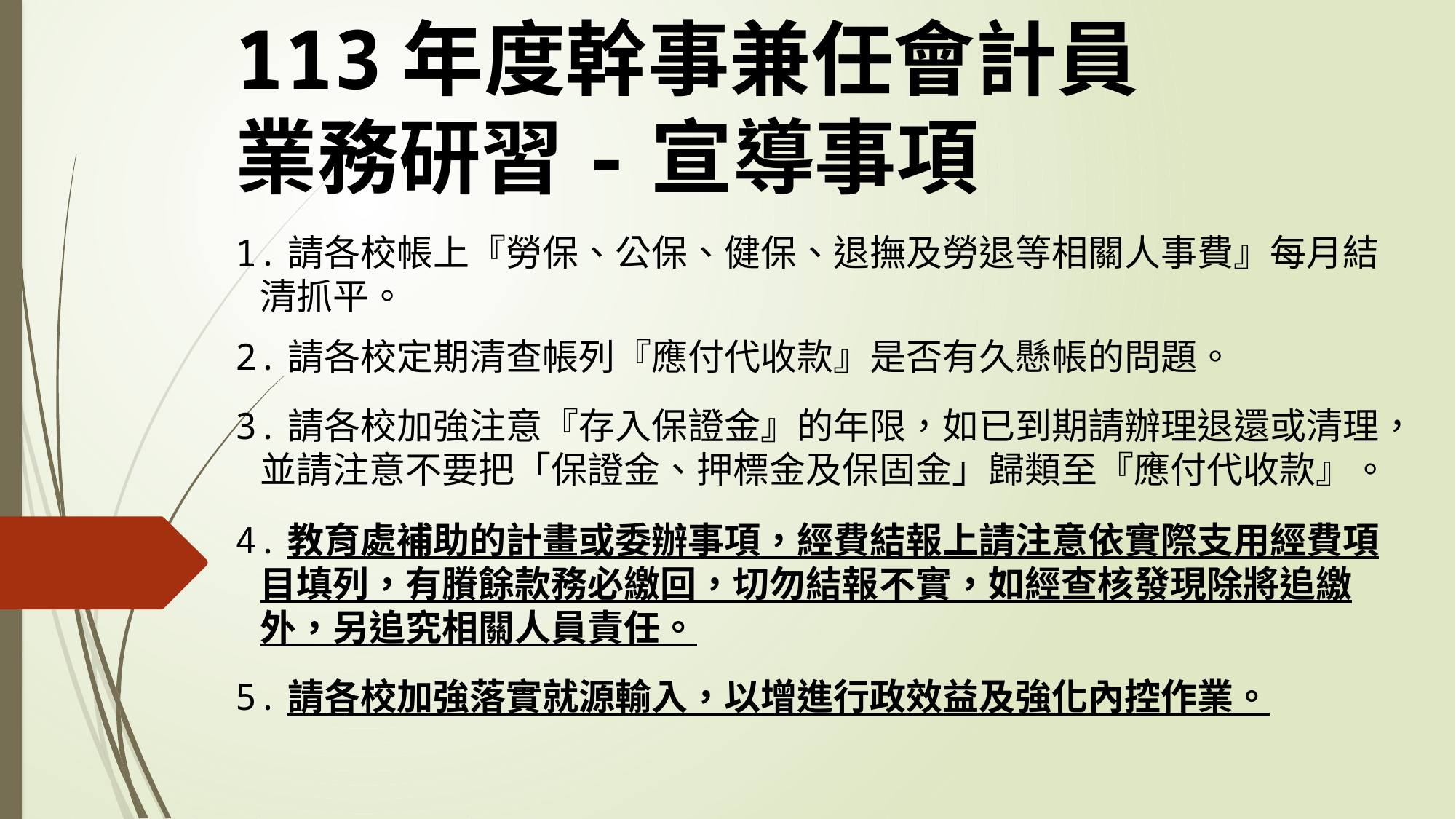

# 113年度幹事兼任會計員業務研習-宣導事項
1.請各校帳上『勞保、公保、健保、退撫及勞退等相關人事費』每月結
  清抓平。

2.請各校定期清查帳列『應付代收款』是否有久懸帳的問題。
3.請各校加強注意『存入保證金』的年限，如已到期請辦理退還或清理，
  並請注意不要把「保證金、押標金及保固金」歸類至『應付代收款』。
4.教育處補助的計畫或委辦事項，經費結報上請注意依實際支用經費項
  目填列，有賸餘款務必繳回，切勿結報不實，如經查核發現除將追繳
  外，另追究相關人員責任。
5.請各校加強落實就源輸入，以增進行政效益及強化內控作業。